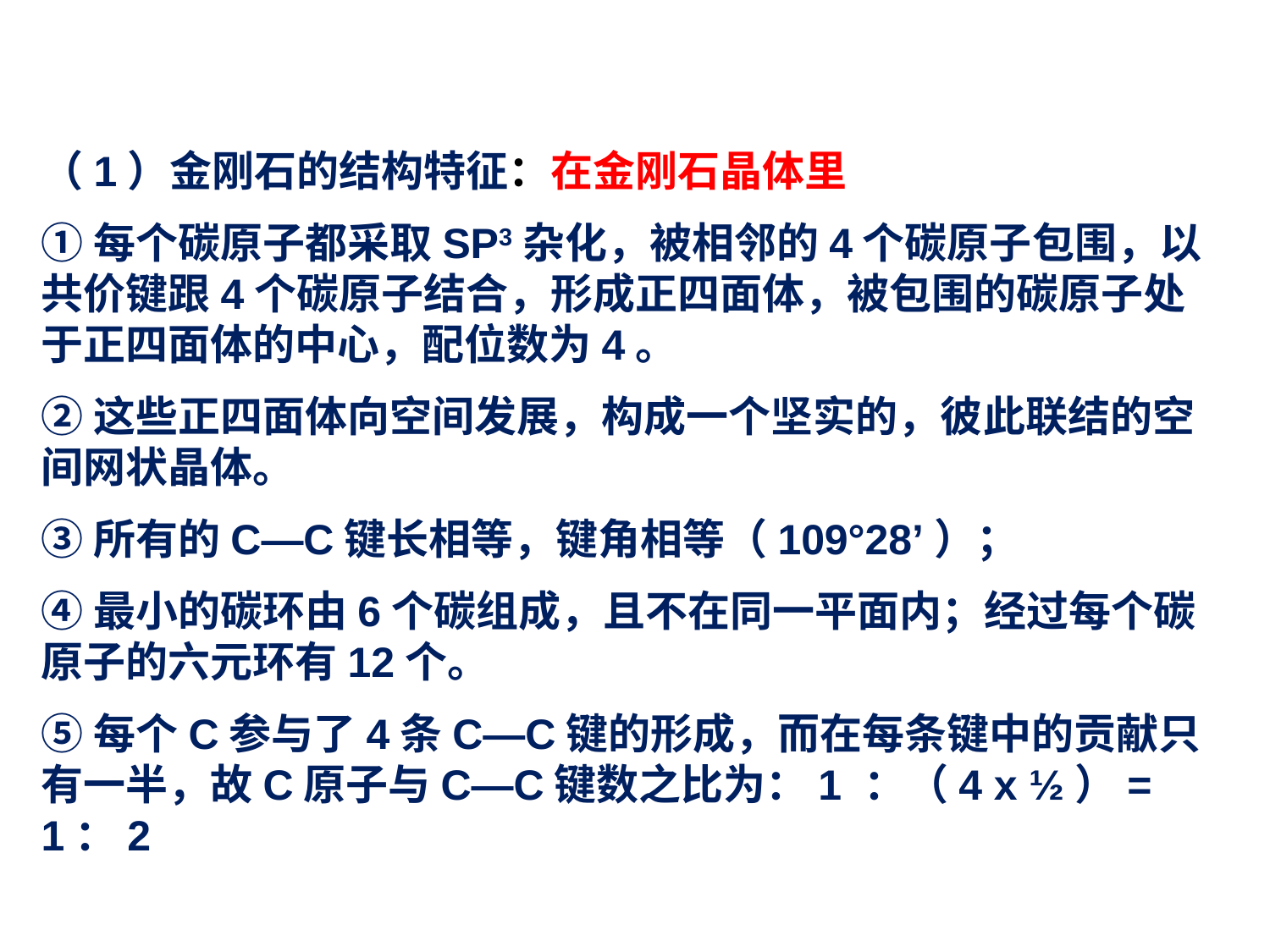

（1）金刚石的结构特征：在金刚石晶体里
①每个碳原子都采取SP3杂化，被相邻的4个碳原子包围，以共价键跟4个碳原子结合，形成正四面体，被包围的碳原子处于正四面体的中心，配位数为4。
②这些正四面体向空间发展，构成一个坚实的，彼此联结的空间网状晶体。
③所有的C—C键长相等，键角相等（109°28’）；
④最小的碳环由6个碳组成，且不在同一平面内；经过每个碳原子的六元环有12个。
⑤每个C参与了4条C—C键的形成，而在每条键中的贡献只有一半，故C原子与C—C键数之比为：1 ：（4 x ½）= 1：2